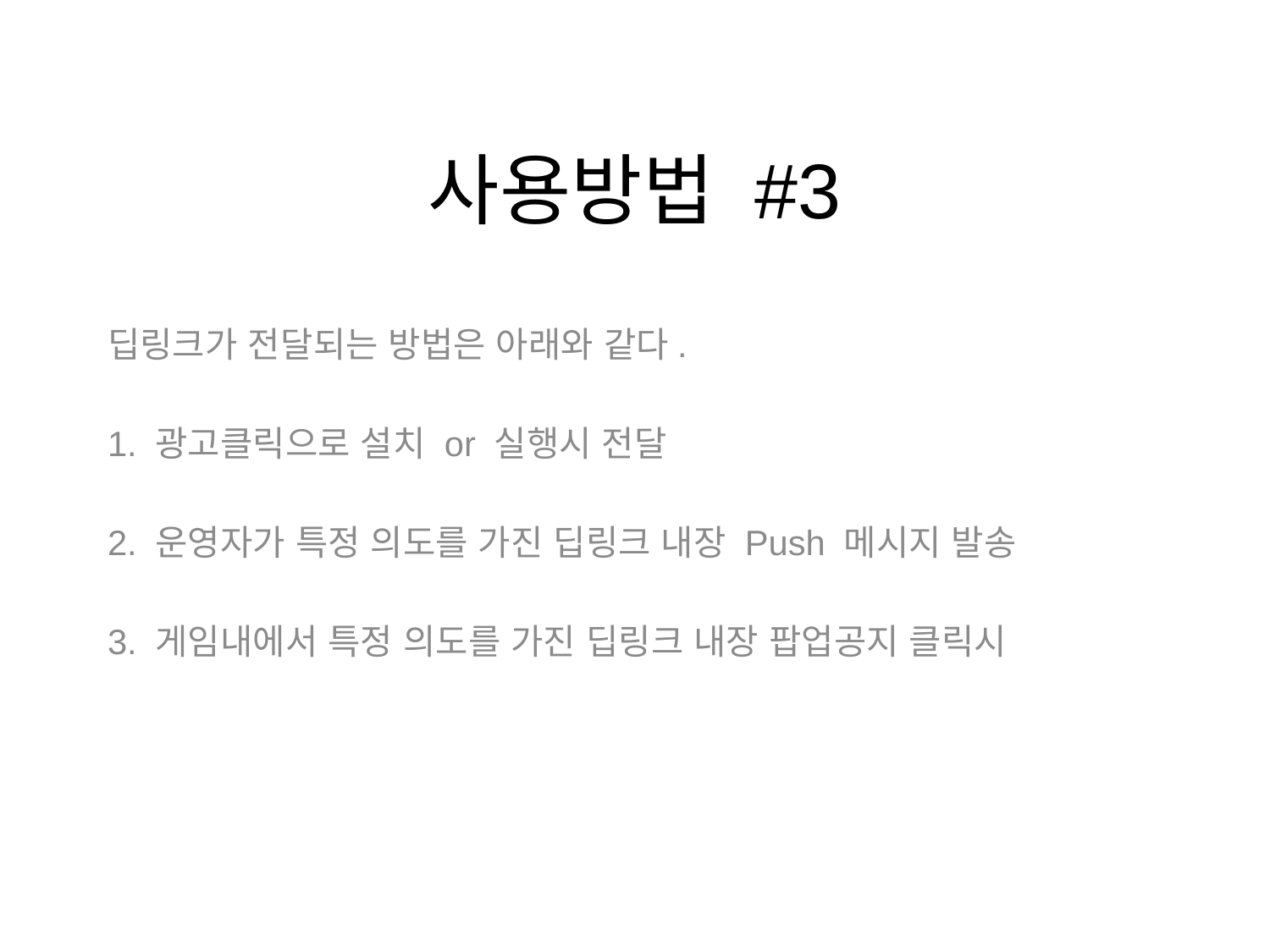

# 사용방법 #3
딥링크가 전달되는 방법은 아래와 같다.

1. 광고클릭으로 설치 or 실행시 전달

2. 운영자가 특정 의도를 가진 딥링크 내장 Push 메시지 발송

3. 게임내에서 특정 의도를 가진 딥링크 내장 팝업공지 클릭시